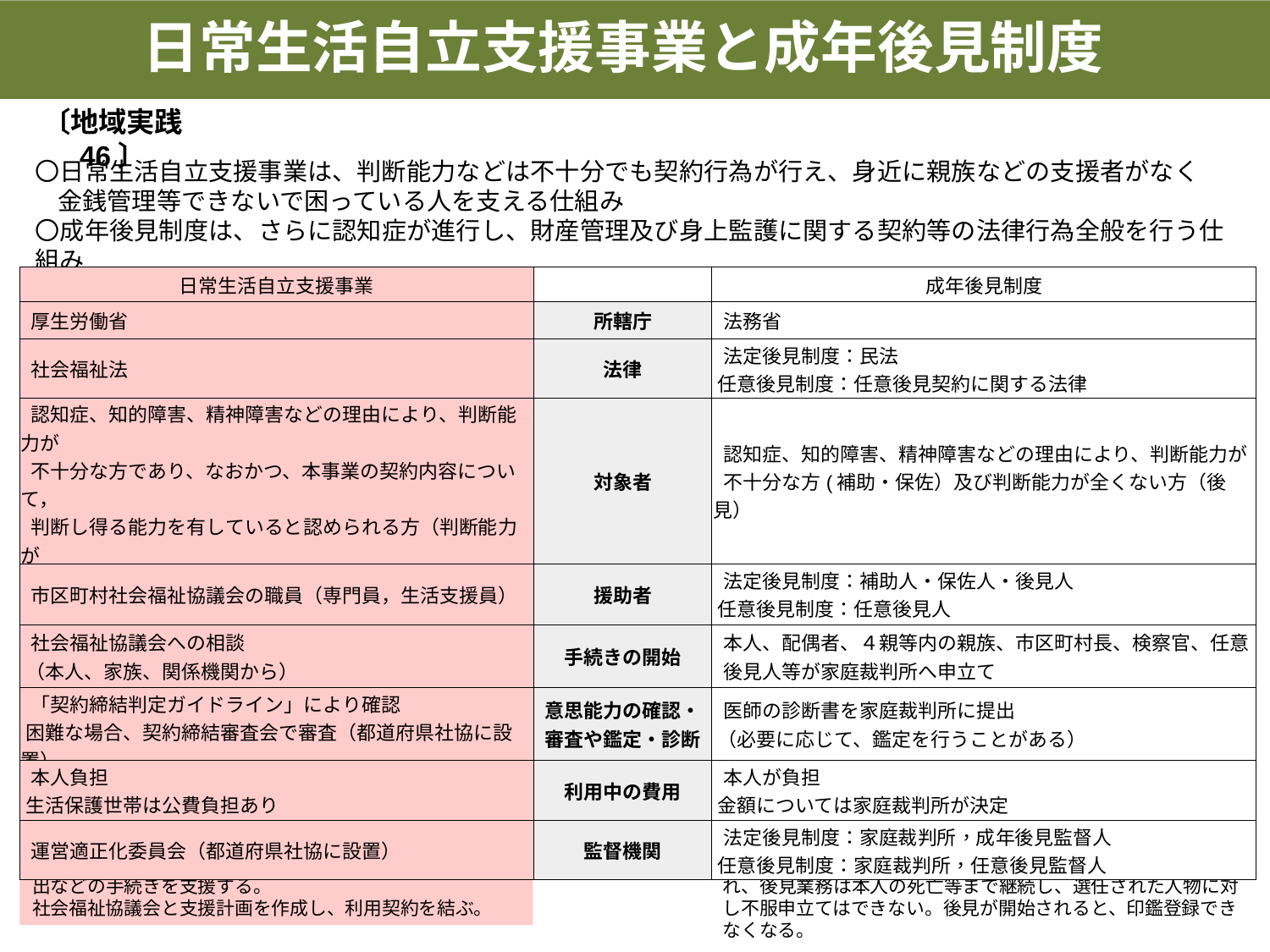

日常生活自立支援事業と成年後見制度
〔地域実践 46〕
〇日常生活自立支援事業は、判断能力などは不十分でも契約行為が行え、身近に親族などの支援者がなく
   金銭管理等できないで困っている人を支える仕組み
〇成年後見制度は、さらに認知症が進行し、財産管理及び身上監護に関する契約等の法律行為全般を行う仕組み
| 日常生活自立支援事業 |  | 成年後見制度 |
| --- | --- | --- |
| 厚生労働省 | 所轄庁 | 法務省 |
| 社会福祉法 | 法律 | 法定後見制度：民法 任意後見制度：任意後見契約に関する法律 |
| 認知症、知的障害、精神障害などの理由により、判断能力が 不十分な方であり、なおかつ、本事業の契約内容について， 判断し得る能力を有していると認められる方（判断能力が 全くない方は対象外） | 対象者 | 認知症、知的障害、精神障害などの理由により、判断能力が 不十分な方(補助・保佐）及び判断能力が全くない方（後見） |
| 市区町村社会福祉協議会の職員（専門員，生活支援員） | 援助者 | 法定後見制度：補助人・保佐人・後見人 任意後見制度：任意後見人 |
| 社会福祉協議会への相談 （本人、家族、関係機関から） | 手続きの開始 | 本人、配偶者、４親等内の親族、市区町村長、検察官、任意 後見人等が家庭裁判所へ申立て |
| 「契約締結判定ガイドライン」により確認 困難な場合、契約締結審査会で審査（都道府県社協に設置） | 意思能力の確認・ 審査や鑑定・診断 | 医師の診断書を家庭裁判所に提出 （必要に応じて、鑑定を行うことがある） |
| 本人負担 生活保護世帯は公費負担あり | 利用中の費用 | 本人が負担 金額については家庭裁判所が決定 |
| 運営適正化委員会（都道府県社協に設置） | 監督機関 | 法定後見制度：家庭裁判所，成年後見監督人 任意後見制度：家庭裁判所，任意後見監督人 |
福祉サービスの利用、日常生活費（預金の入出金・通帳の預かり等）の管理、日常生活の購入代金の支払い、各種届出などの手続きを支援する。
社会福祉協議会と支援計画を作成し、利用契約を結ぶ。
親族等（推定相続人）への照会、作業等の手続きがあり、２か月以上を要するほか、後見人等は家裁の職権によって選任され、後見業務は本人の死亡等まで継続し、選任された人物に対し不服申立てはできない。後見が開始されると、印鑑登録できなくなる。